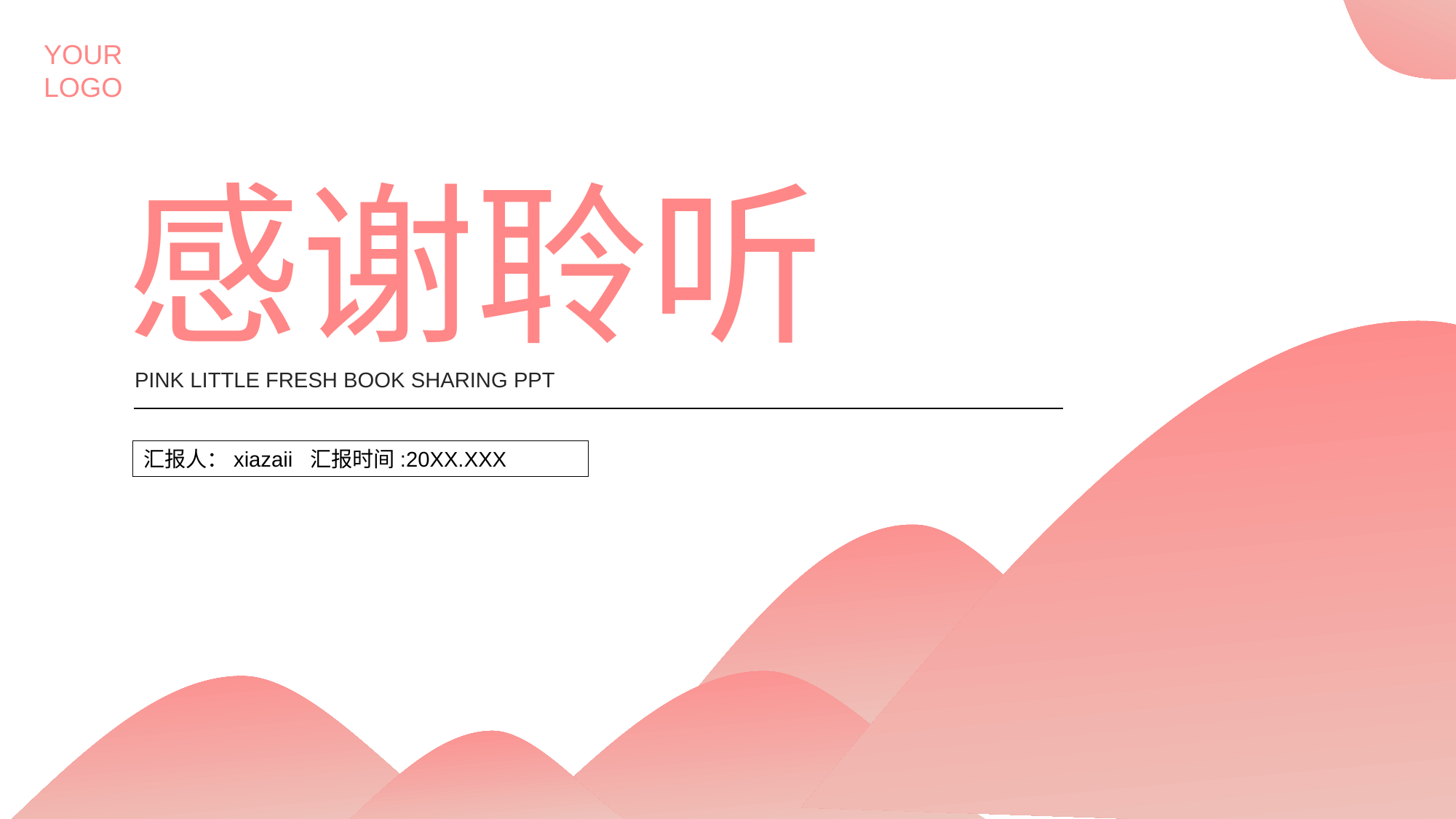

YOUR
LOGO
感谢聆听
PINK LITTLE FRESH BOOK SHARING PPT
汇报人：xiazaii  汇报时间:20XX.XXX